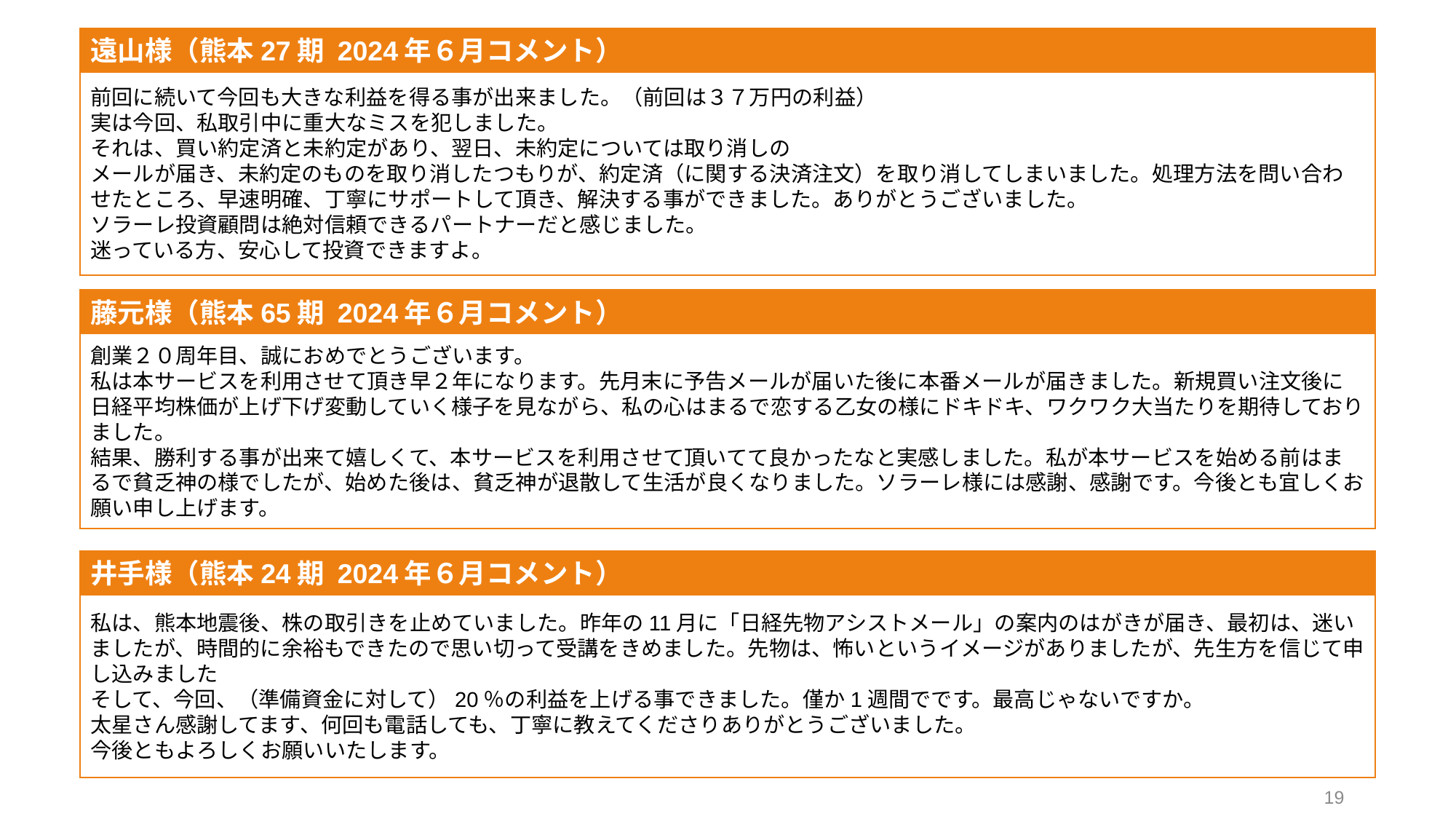

遠山様（熊本27期 2024年６月コメント）
前回に続いて今回も大きな利益を得る事が出来ました。（前回は３７万円の利益）
実は今回、私取引中に重大なミスを犯しました。
それは、買い約定済と未約定があり、翌日、未約定については取り消しの
メールが届き、未約定のものを取り消したつもりが、約定済（に関する決済注文）を取り消してしまいました。処理方法を問い合わせたところ、早速明確、丁寧にサポートして頂き、解決する事ができました。ありがとうございました。
ソラーレ投資顧問は絶対信頼できるパートナーだと感じました。
迷っている方、安心して投資できますよ。
藤元様（熊本65期 2024年６月コメント）
創業２０周年目、誠におめでとうございます。
私は本サービスを利用させて頂き早２年になります。先月末に予告メールが届いた後に本番メールが届きました。新規買い注文後に日経平均株価が上げ下げ変動していく様子を見ながら、私の心はまるで恋する乙女の様にドキドキ、ワクワク大当たりを期待しておりました。
結果、勝利する事が出来て嬉しくて、本サービスを利用させて頂いてて良かったなと実感しました。私が本サービスを始める前はまるで貧乏神の様でしたが、始めた後は、貧乏神が退散して生活が良くなりました。ソラーレ様には感謝、感謝です。今後とも宜しくお願い申し上げます。
井手様（熊本24期 2024年６月コメント）
私は、熊本地震後、株の取引きを止めていました。昨年の11月に「日経先物アシストメール」の案内のはがきが届き、最初は、迷いましたが、時間的に余裕もできたので思い切って受講をきめました。先物は、怖いというイメージがありましたが、先生方を信じて申し込みました
そして、今回、（準備資金に対して）20％の利益を上げる事できました。僅か1週間でです。最高じゃないですか。
太星さん感謝してます、何回も電話しても、丁寧に教えてくださりありがとうございました。
今後ともよろしくお願いいたします。
19